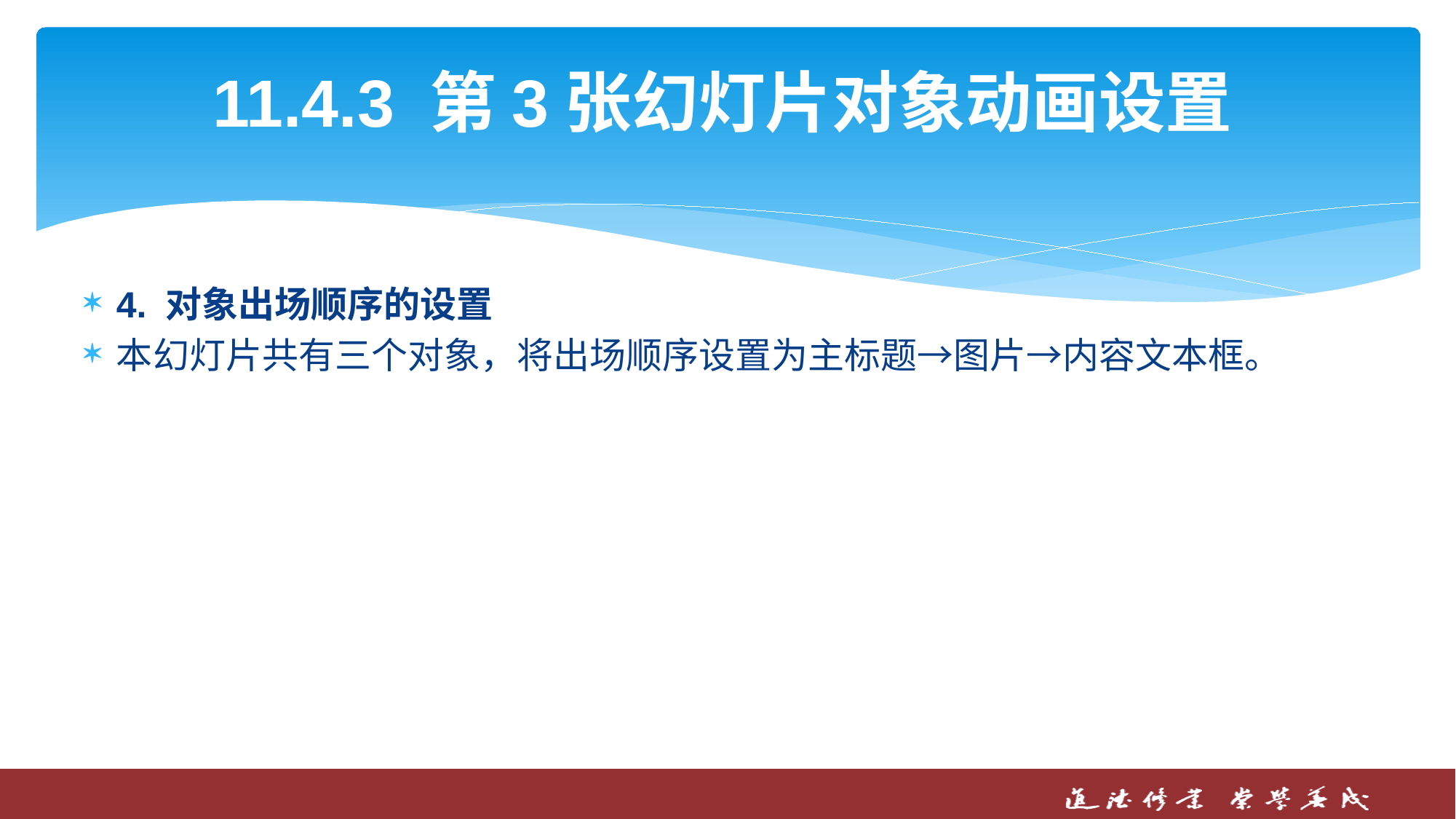

# 11.4.3 第3张幻灯片对象动画设置
4. 对象出场顺序的设置
本幻灯片共有三个对象，将出场顺序设置为主标题→图片→内容文本框。